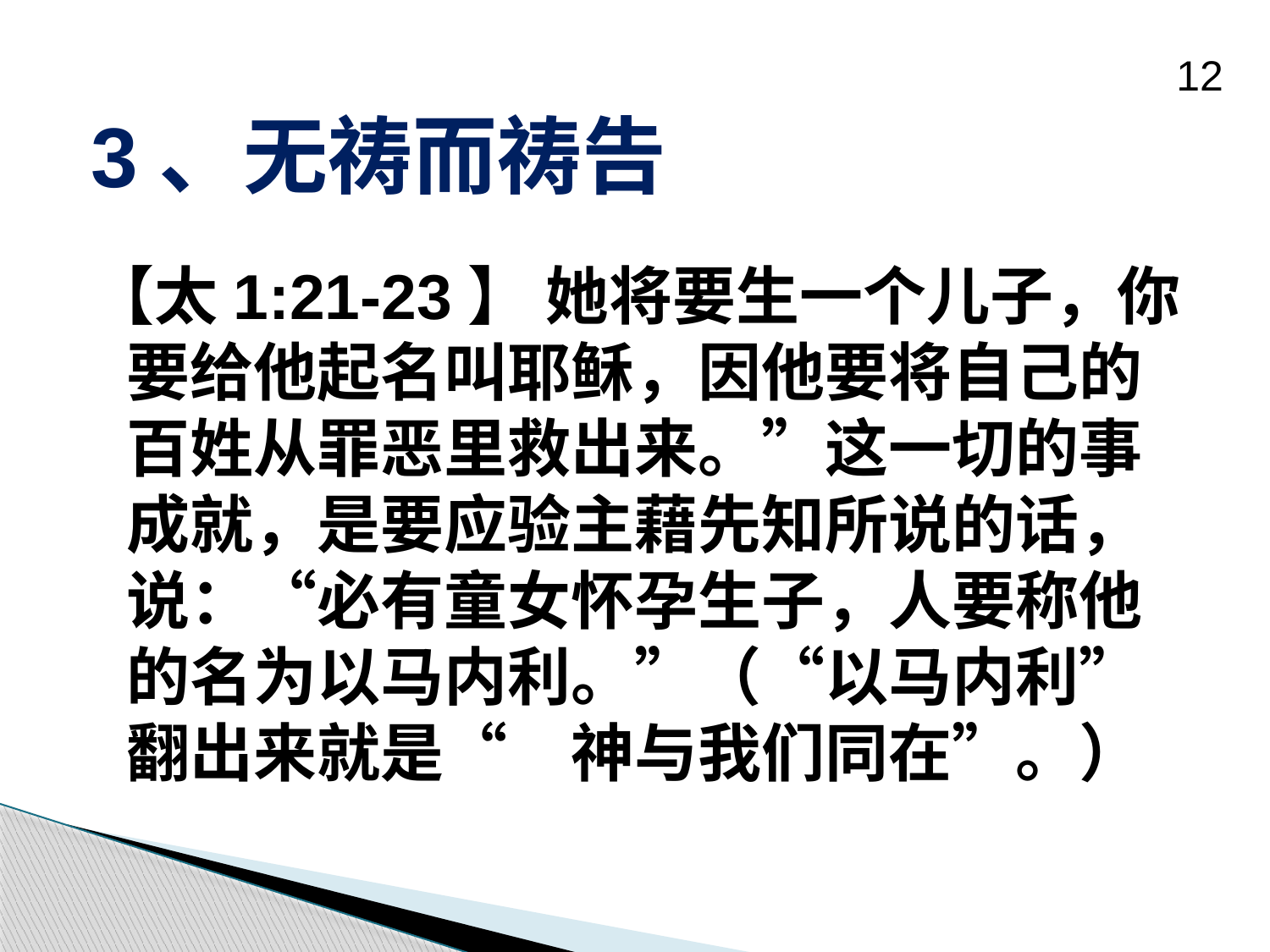

12
3、无祷而祷告

【太1:21-23】 她将要生一个儿子，你要给他起名叫耶稣，因他要将自己的百姓从罪恶里救出来。”这一切的事成就，是要应验主藉先知所说的话，说：“必有童女怀孕生子，人要称他的名为以马内利。”（“以马内利”翻出来就是“　神与我们同在”。）